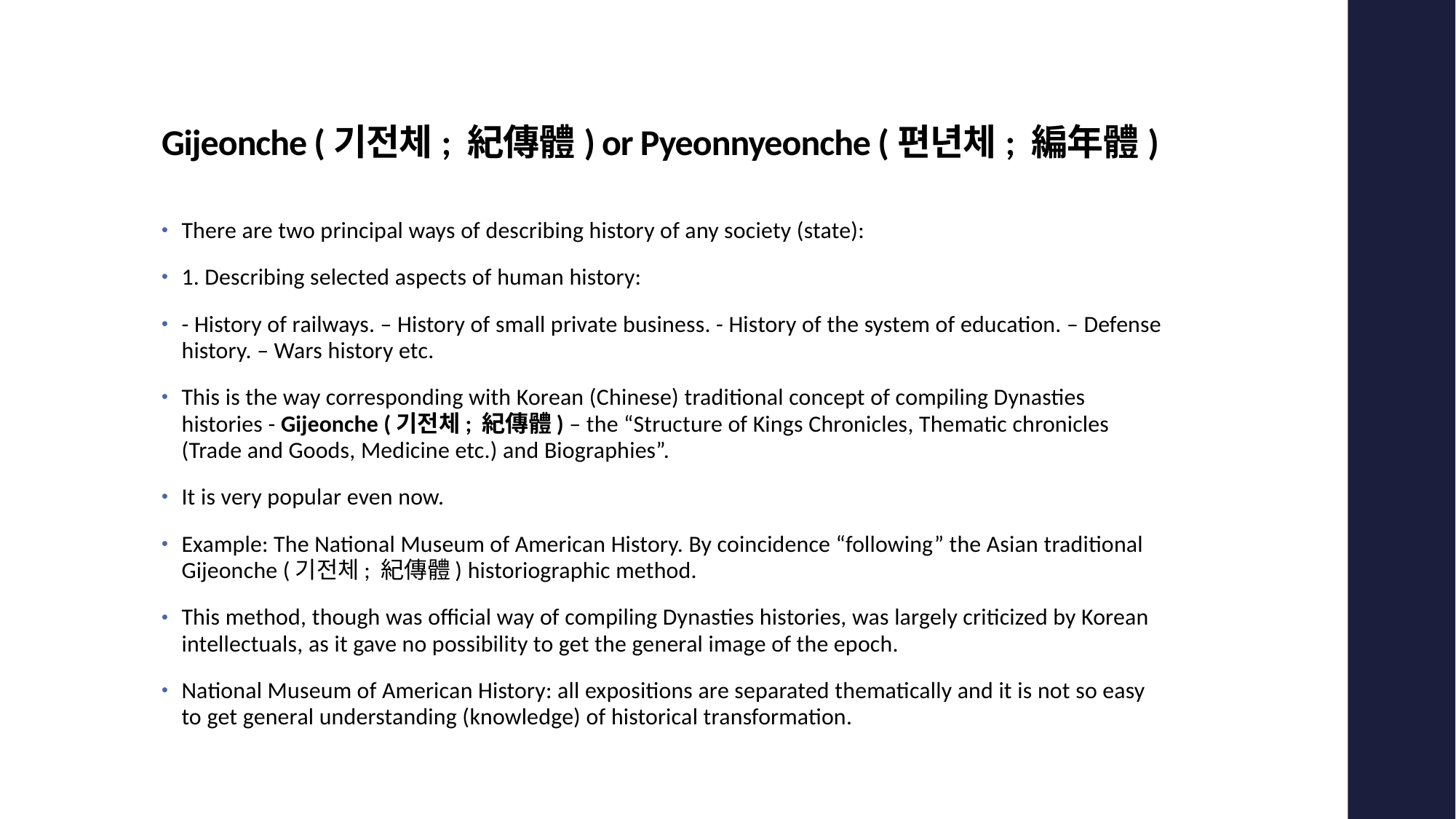

# Gijeonche (기전체; 紀傳體) or Pyeonnyeonche (편년체; 編年體)
There are two principal ways of describing history of any society (state):
1. Describing selected aspects of human history:
- History of railways. – History of small private business. - History of the system of education. – Defense history. – Wars history etc.
This is the way corresponding with Korean (Chinese) traditional concept of compiling Dynasties histories - Gijeonche (기전체; 紀傳體) – the “Structure of Kings Chronicles, Thematic chronicles (Trade and Goods, Medicine etc.) and Biographies”.
It is very popular even now.
Example: The National Museum of American History. By coincidence “following” the Asian traditional Gijeonche (기전체; 紀傳體) historiographic method.
This method, though was official way of compiling Dynasties histories, was largely criticized by Korean intellectuals, as it gave no possibility to get the general image of the epoch.
National Museum of American History: all expositions are separated thematically and it is not so easy to get general understanding (knowledge) of historical transformation.